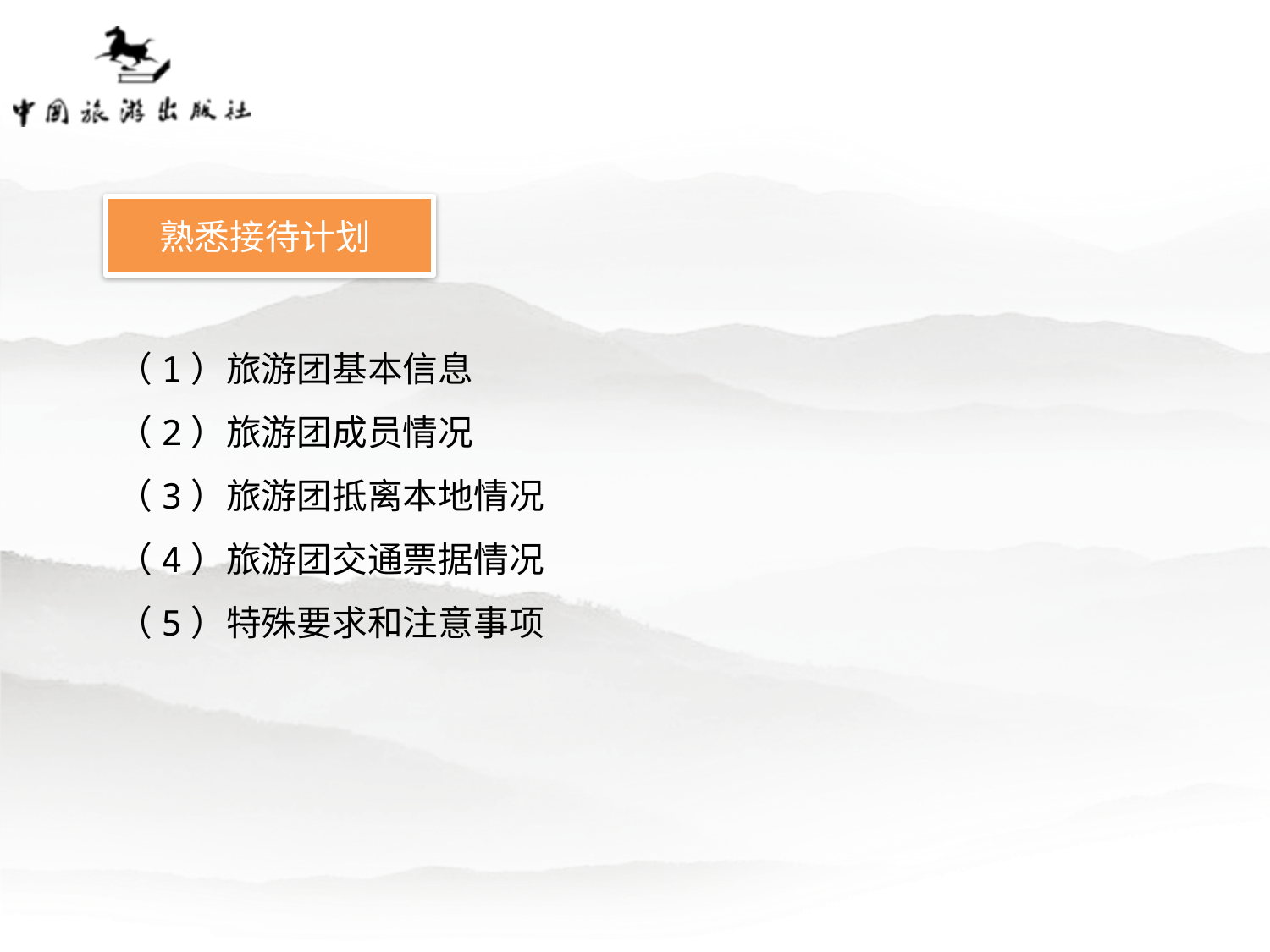

熟悉接待计划
（1）旅游团基本信息
（2）旅游团成员情况
（3）旅游团抵离本地情况
（4）旅游团交通票据情况
（5）特殊要求和注意事项